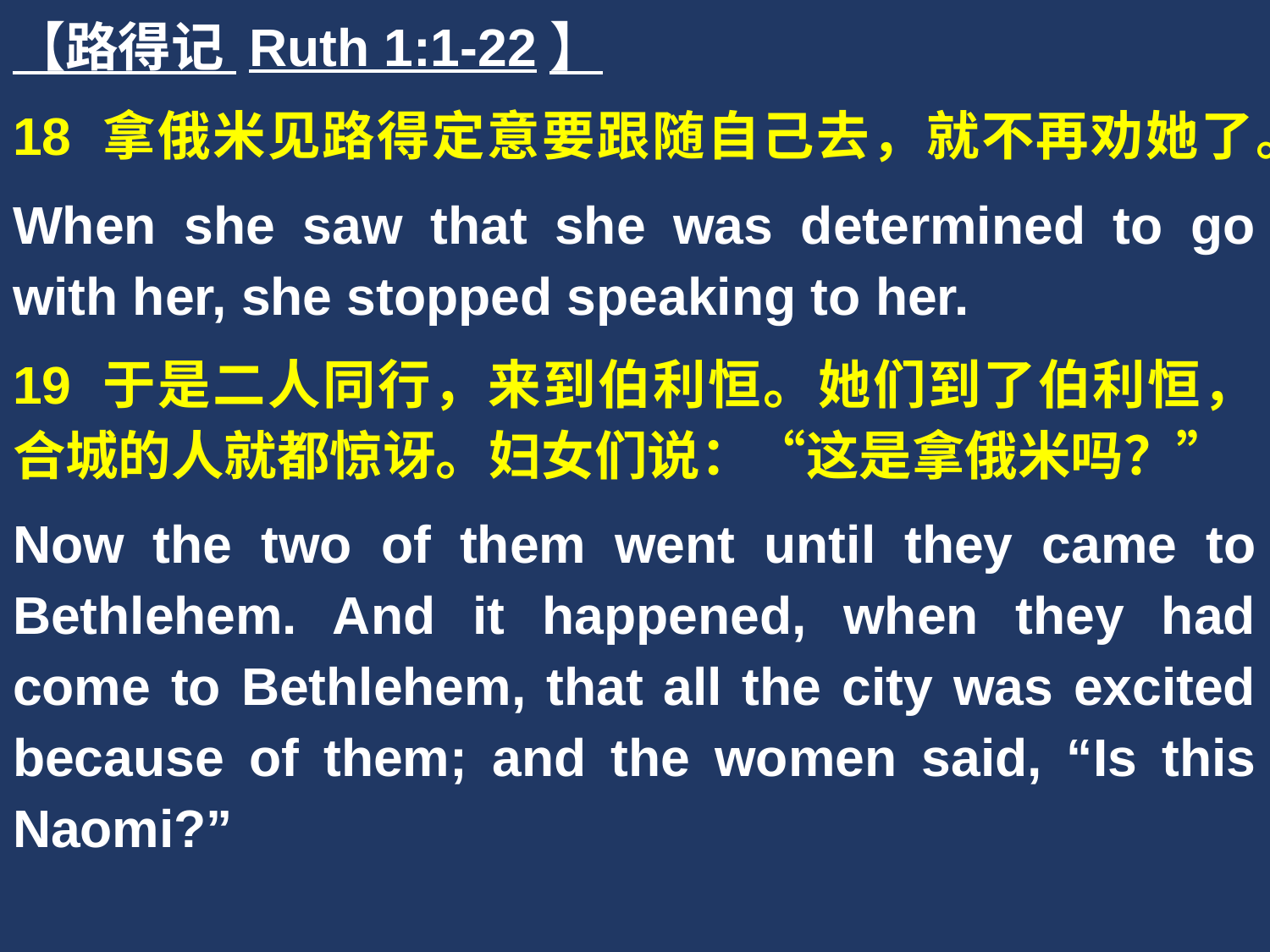

【路得记 Ruth 1:1-22】
18 拿俄米见路得定意要跟随自己去，就不再劝她了。
When she saw that she was determined to go with her, she stopped speaking to her.
19 于是二人同行，来到伯利恒。她们到了伯利恒，合城的人就都惊讶。妇女们说：“这是拿俄米吗？”
Now the two of them went until they came to Bethlehem. And it happened, when they had come to Bethlehem, that all the city was excited because of them; and the women said, “Is this Naomi?”